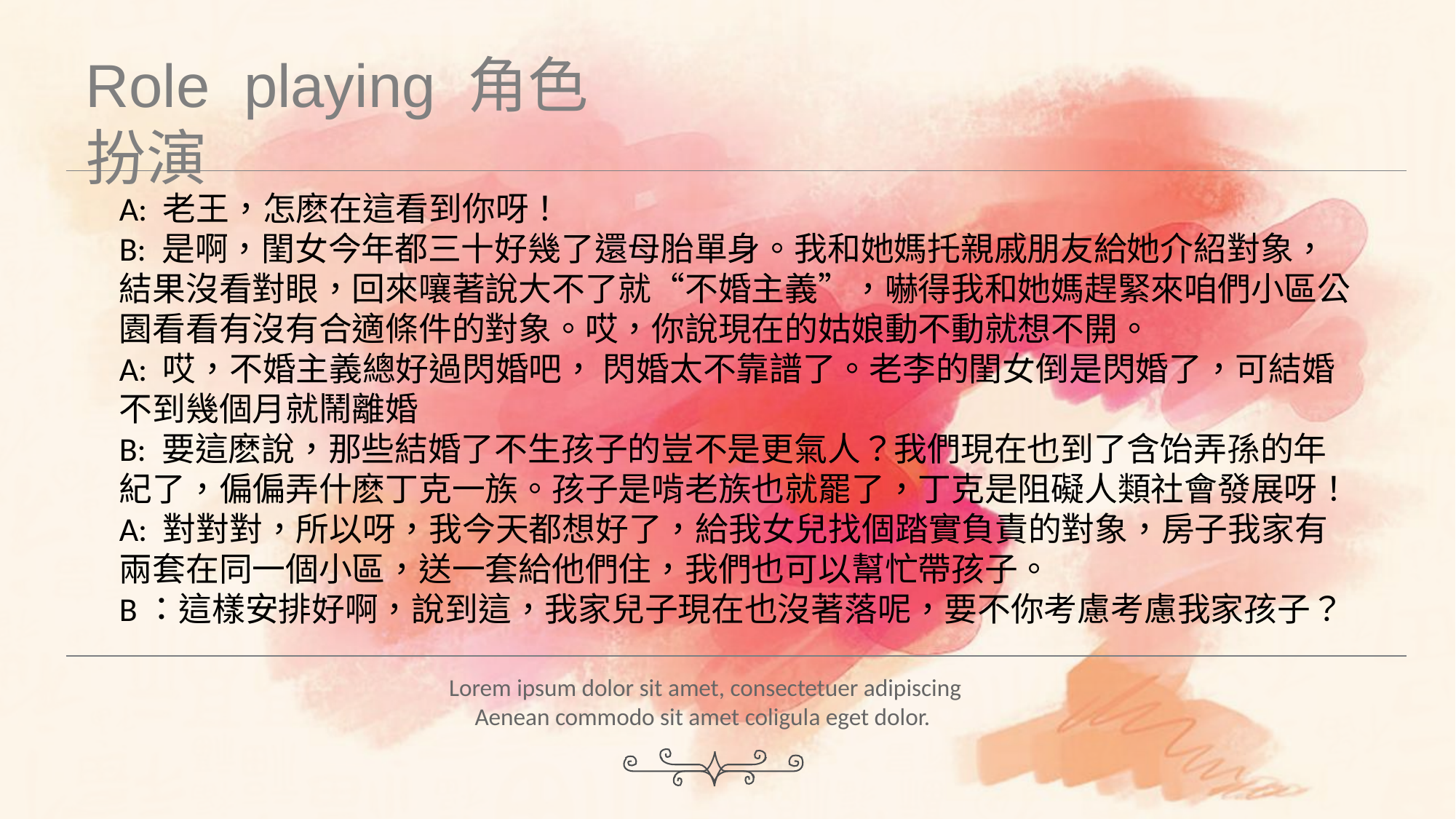

Role  playing 角色扮演
A: 老王，怎麽在這看到你呀！
B: 是啊，閨女今年都三十好幾了還母胎單身。我和她媽托親戚朋友給她介紹對象，結果沒看對眼，回來嚷著說大不了就“不婚主義”，嚇得我和她媽趕緊來咱們小區公園看看有沒有合適條件的對象。哎，你說現在的姑娘動不動就想不開。
A: 哎，不婚主義總好過閃婚吧， 閃婚太不靠譜了。老李的閨女倒是閃婚了，可結婚不到幾個月就鬧離婚
B: 要這麽說，那些結婚了不生孩子的豈不是更氣人？我們現在也到了含饴弄孫的年紀了，偏偏弄什麽丁克一族。孩子是啃老族也就罷了，丁克是阻礙人類社會發展呀！
A: 對對對，所以呀，我今天都想好了，給我女兒找個踏實負責的對象，房子我家有兩套在同一個小區，送一套給他們住，我們也可以幫忙帶孩子。
B：這樣安排好啊，說到這，我家兒子現在也沒著落呢，要不你考慮考慮我家孩子？
Lorem ipsum dolor sit amet, consectetuer adipiscing
Aenean commodo sit amet coligula eget dolor.